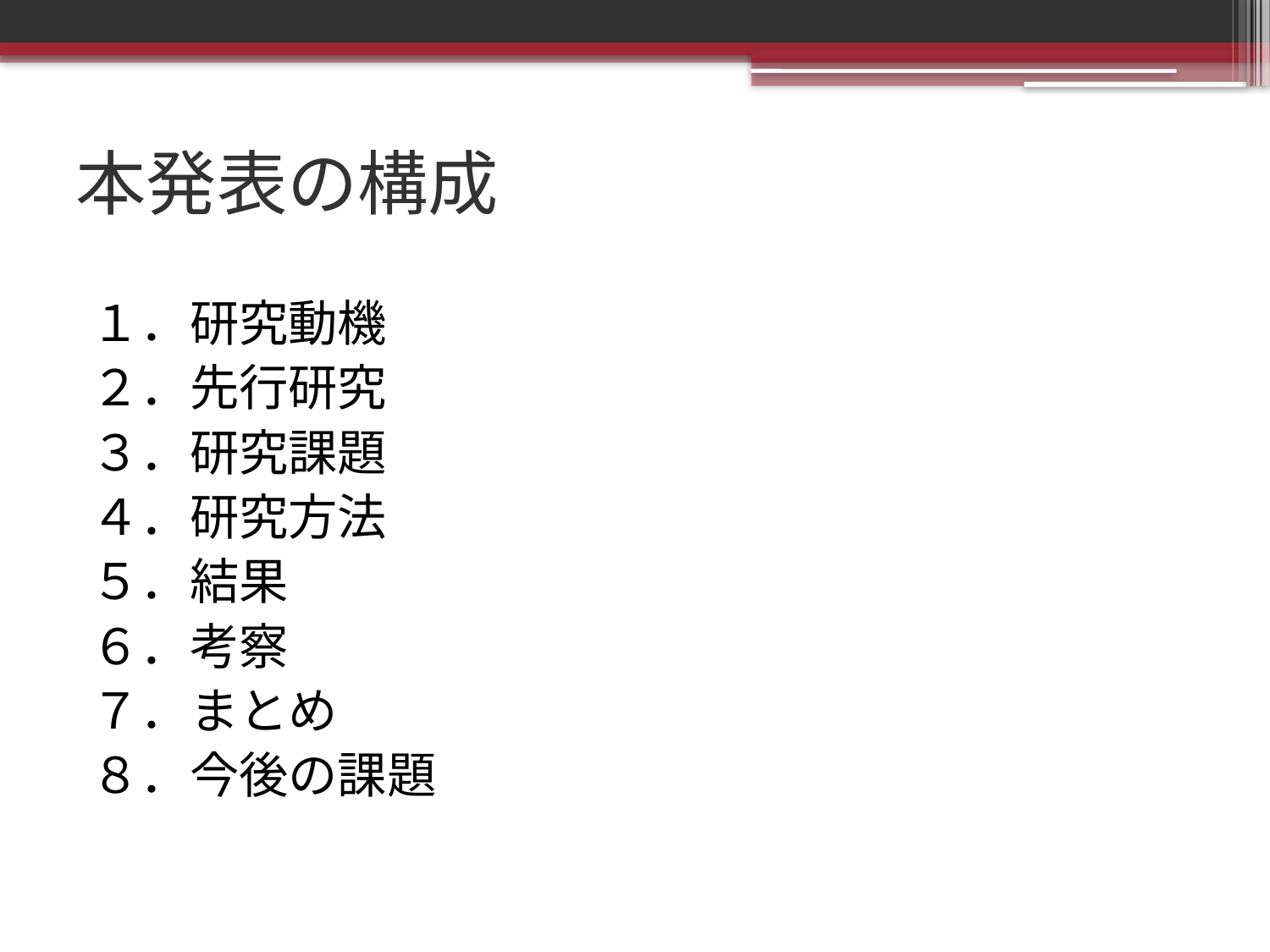

# 本発表の構成
１．研究動機
２．先行研究
３．研究課題
４．研究方法
５．結果
６．考察
７．まとめ
８．今後の課題